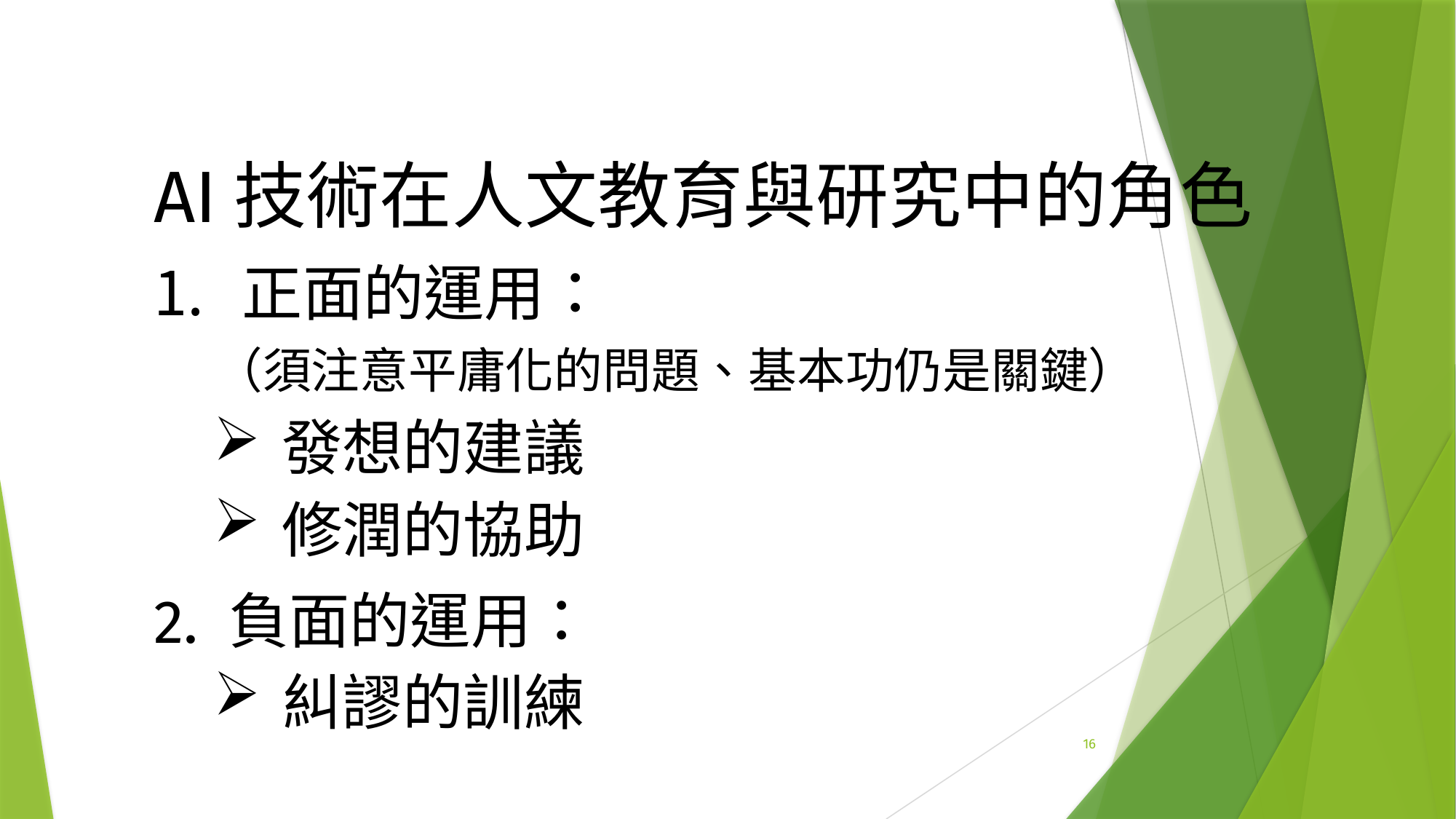

AI技術在人文教育與研究中的角色
正面的運用：
　（須注意平庸化的問題、基本功仍是關鍵）
發想的建議
修潤的協助
2. 負面的運用：
糾謬的訓練
16